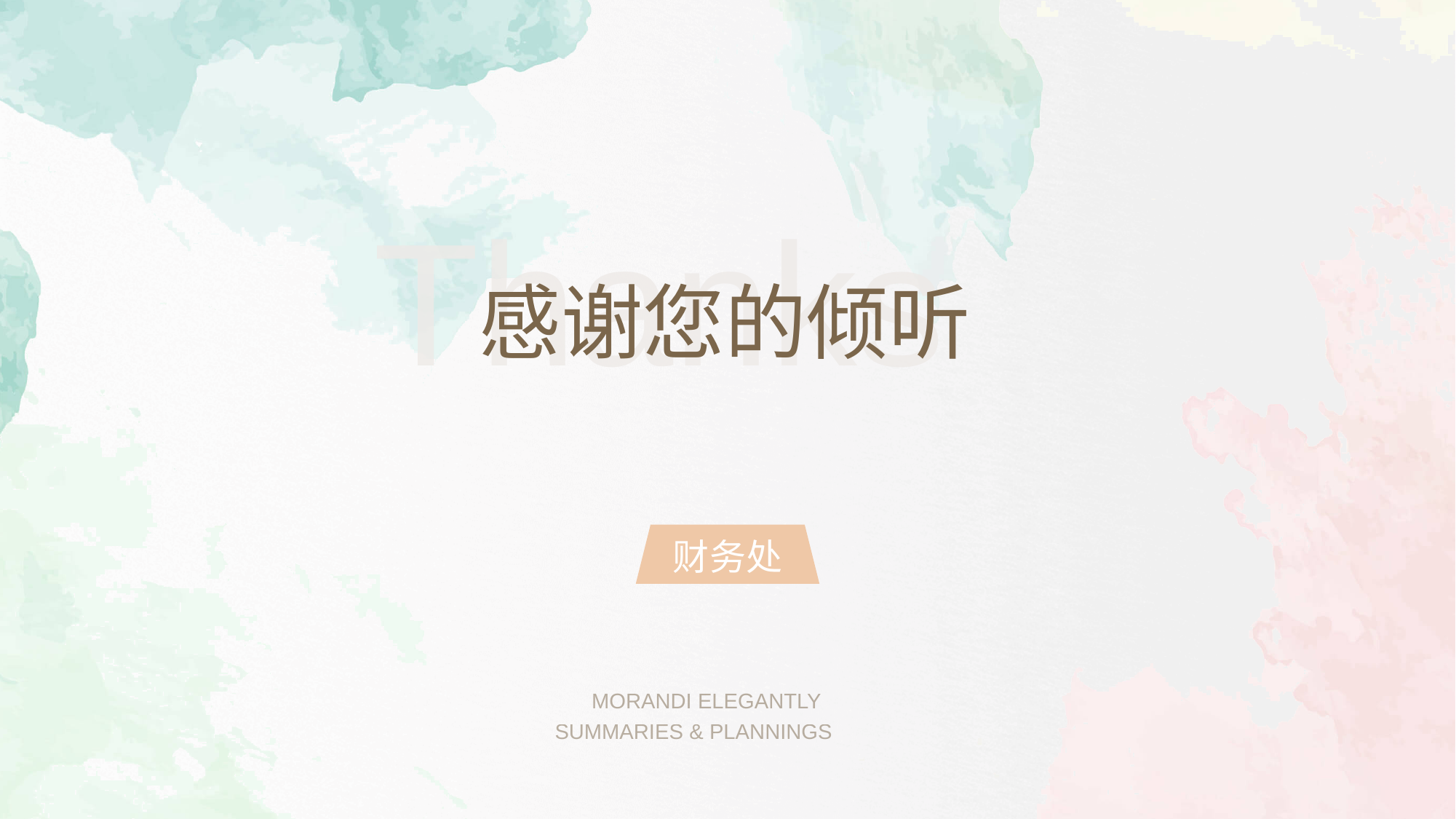

Thanks
感谢您的倾听
财务处
MORANDI ELEGANTLY
SUMMARIES & PLANNINGS